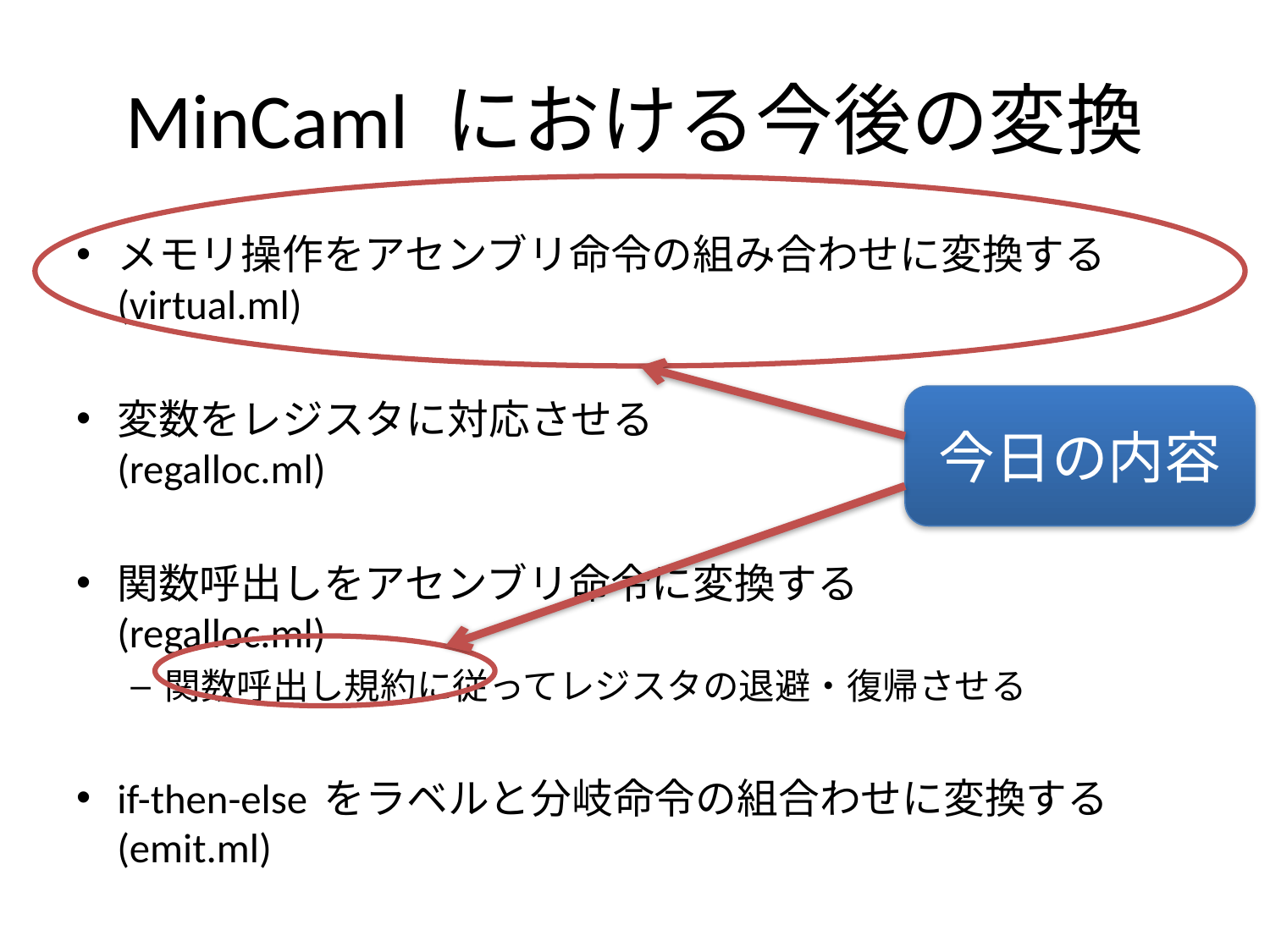

# MinCaml における今後の変換

メモリ操作をアセンブリ命令の組み合わせに変換する
(virtual.ml)

変数をレジスタに対応させる
(regalloc.ml)

関数呼出しをアセンブリ命令に変換する
(regalloc.ml)
関数呼出し規約に従ってレジスタの退避・復帰させる

if-then-else をラベルと分岐命令の組合わせに変換する (emit.ml)
今日の内容